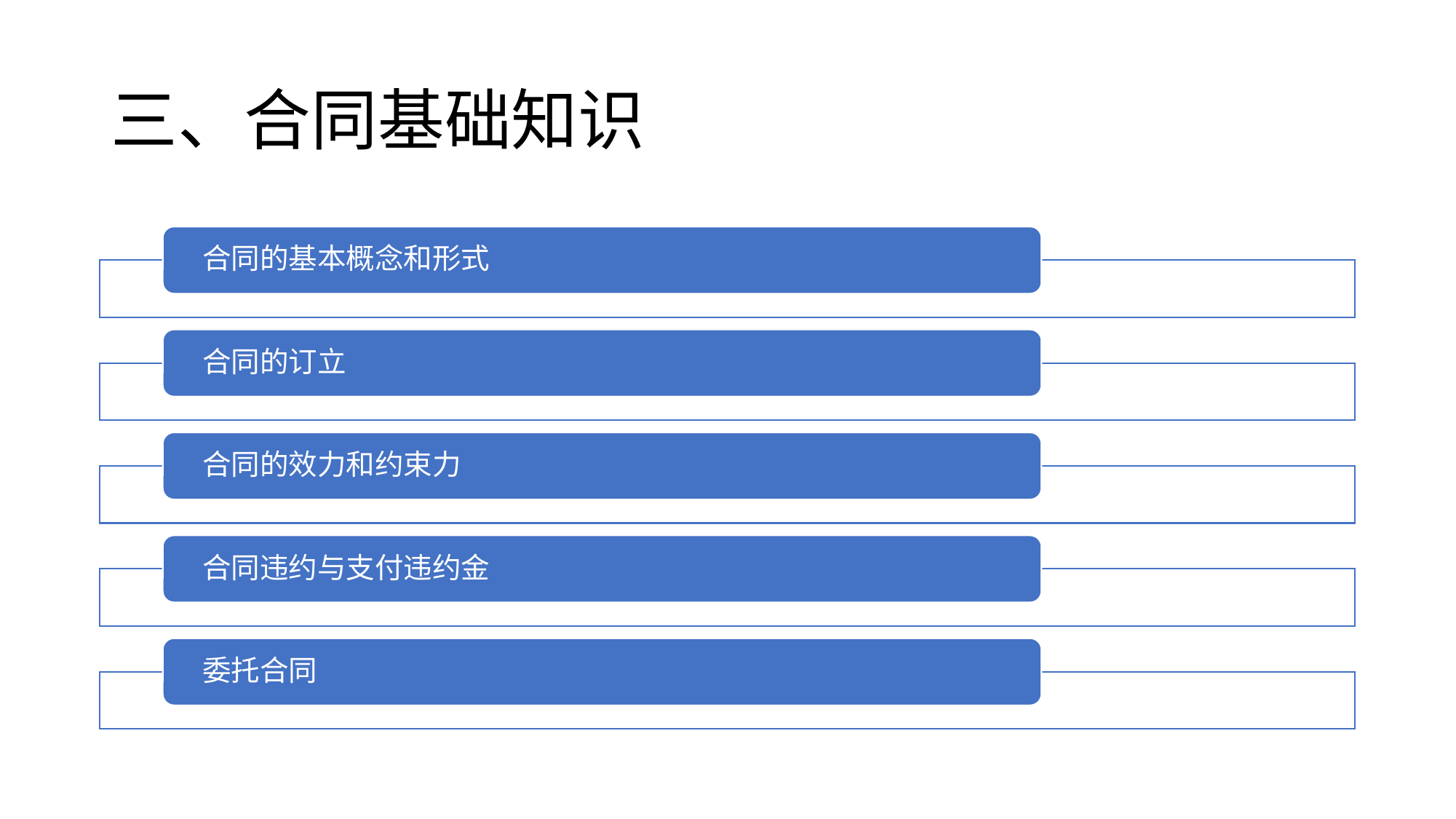

# 三、合同基础知识
合同的基本概念和形式
合同的订立
合同的效力和约束力
合同违约与支付违约金
委托合同